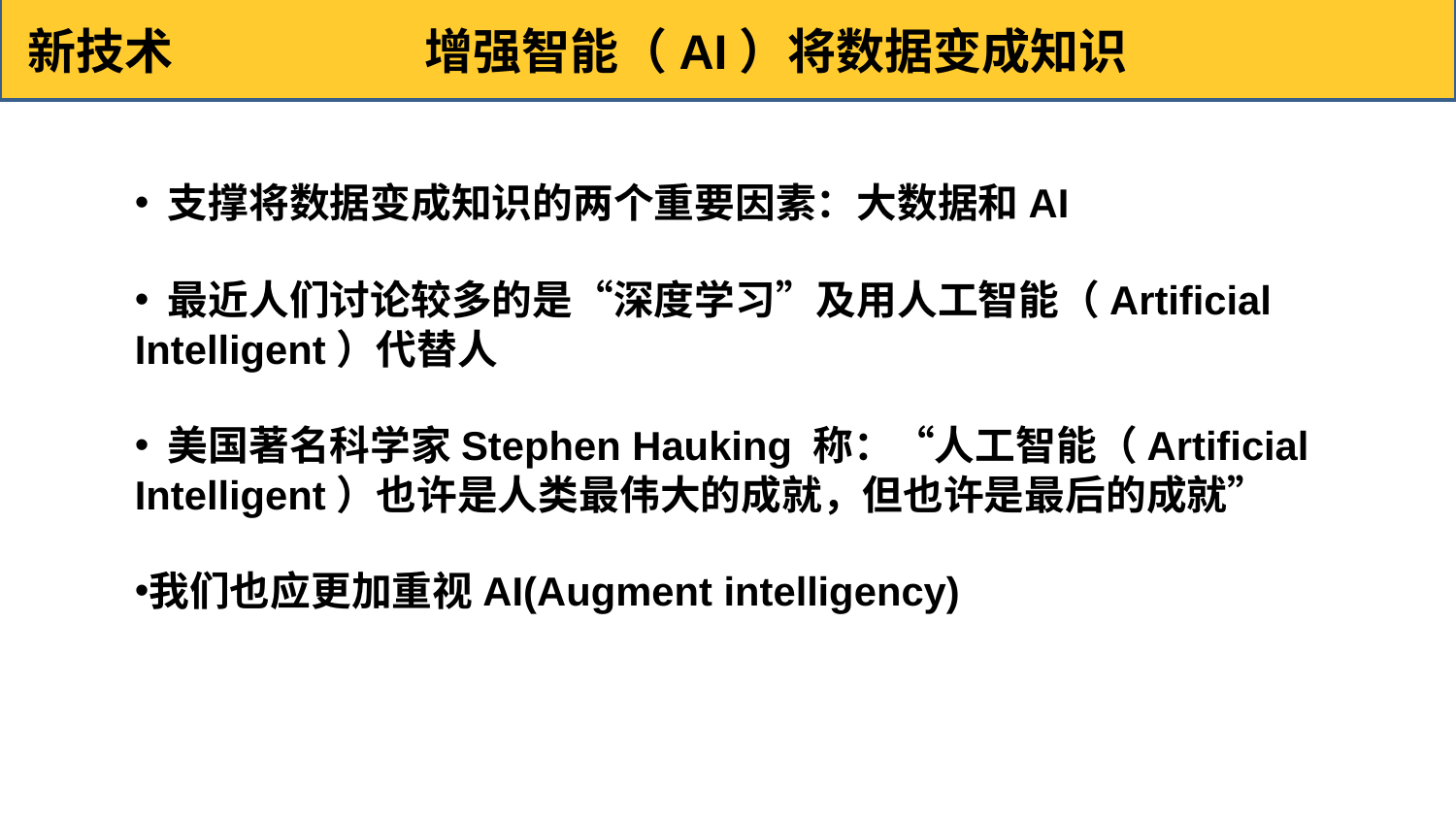

新技术                       增强智能（AI）将数据变成知识

 支撑将数据变成知识的两个重要因素：大数据和AI

 最近人们讨论较多的是“深度学习”及用人工智能（Artificial Intelligent）代替人

 美国著名科学家Stephen Hauking 称：“人工智能（Artificial Intelligent）也许是人类最伟大的成就，但也许是最后的成就”

我们也应更加重视AI(Augment intelligency)
36